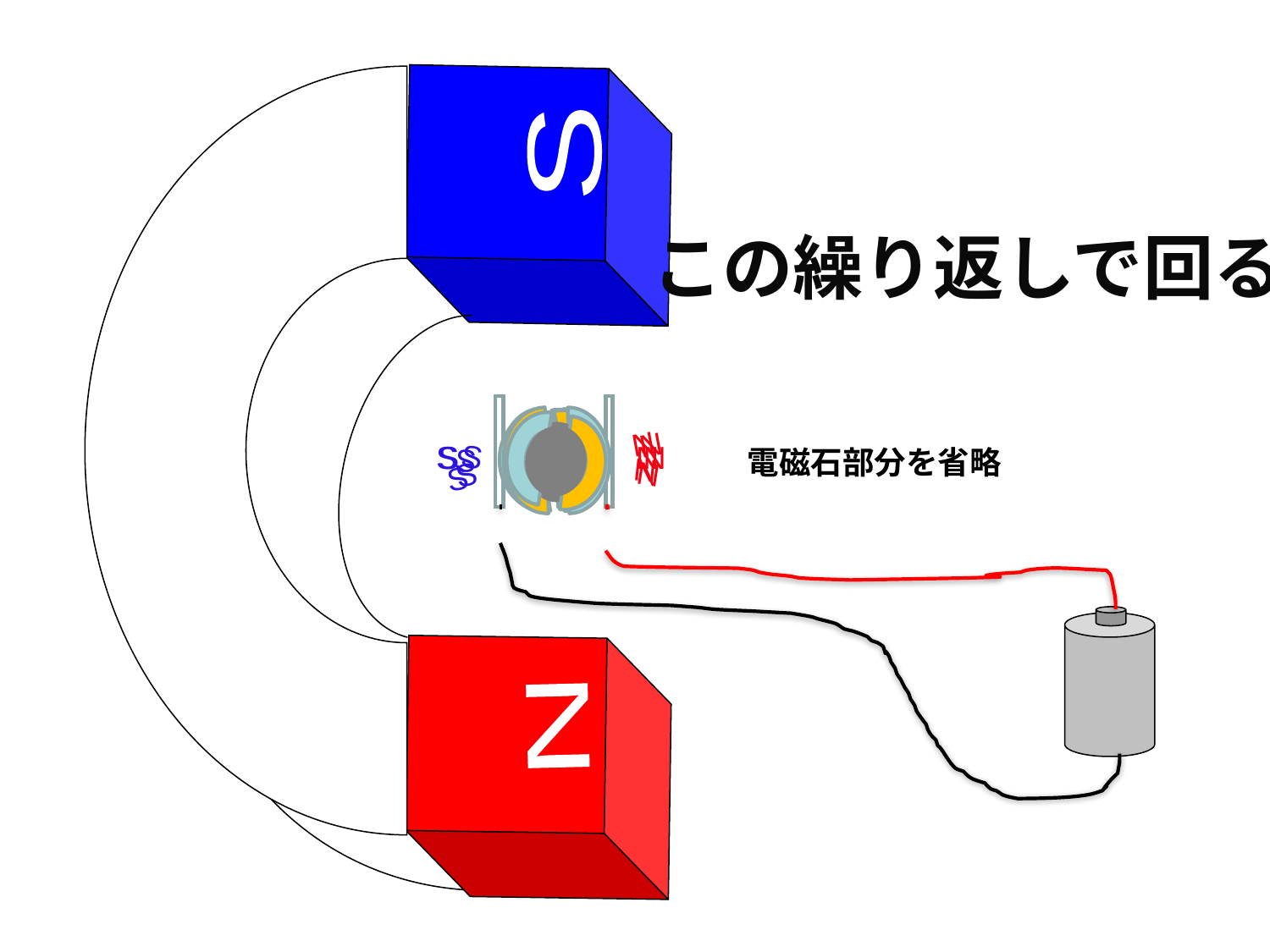

N

S
この繰り返しで回る

S
N

S
N

S
N

S
N

N
S

N
S
電磁石部分を省略